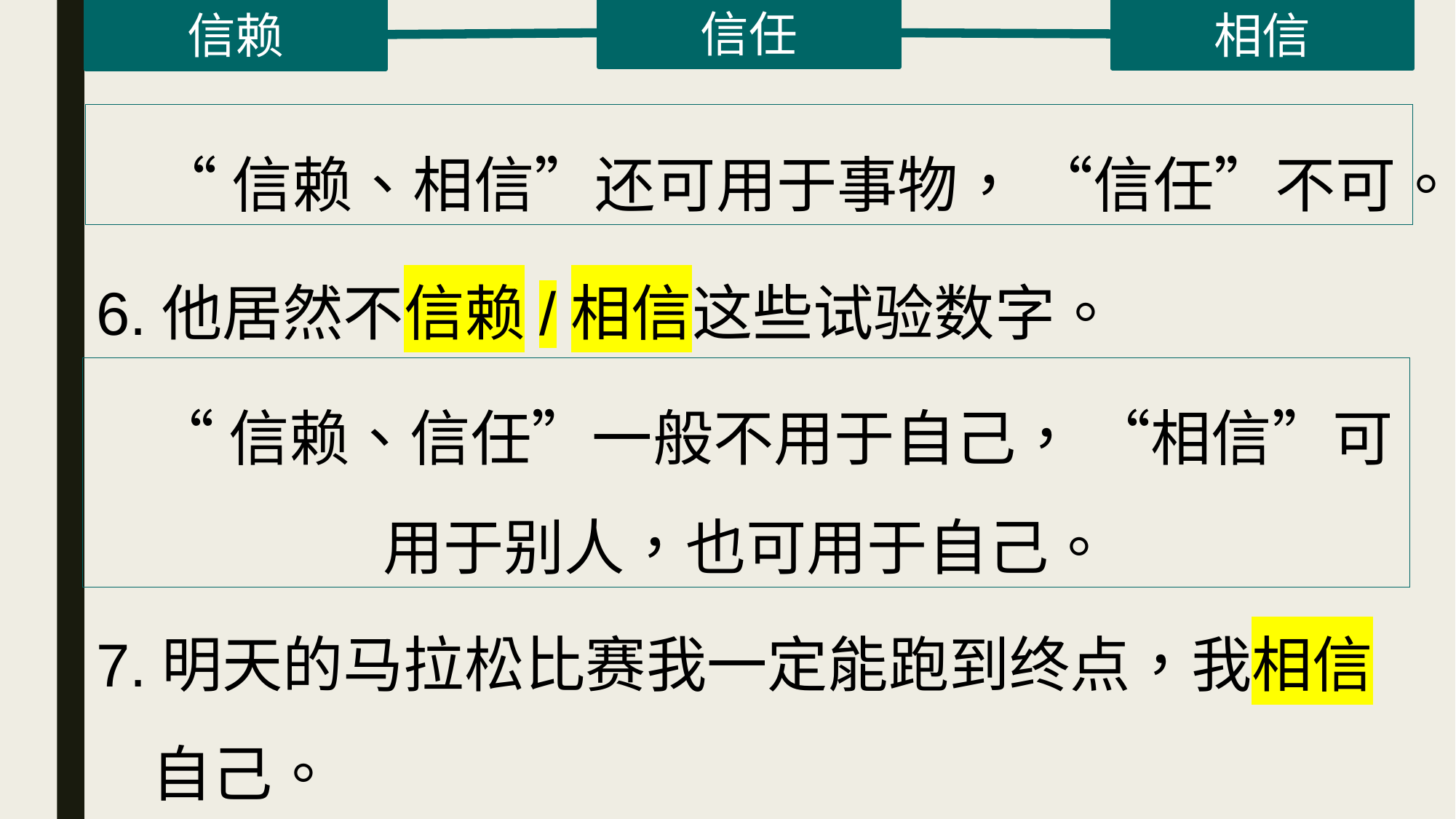

信任
相信
信赖
“信赖、相信”还可用于事物， “信任”不可。
|  |
| --- |
6.他居然不信赖/相信这些试验数字。
“信赖、信任”一般不用于自己， “相信”可用于别人，也可用于自己。
7.明天的马拉松比赛我一定能跑到终点，我相信
   自己。